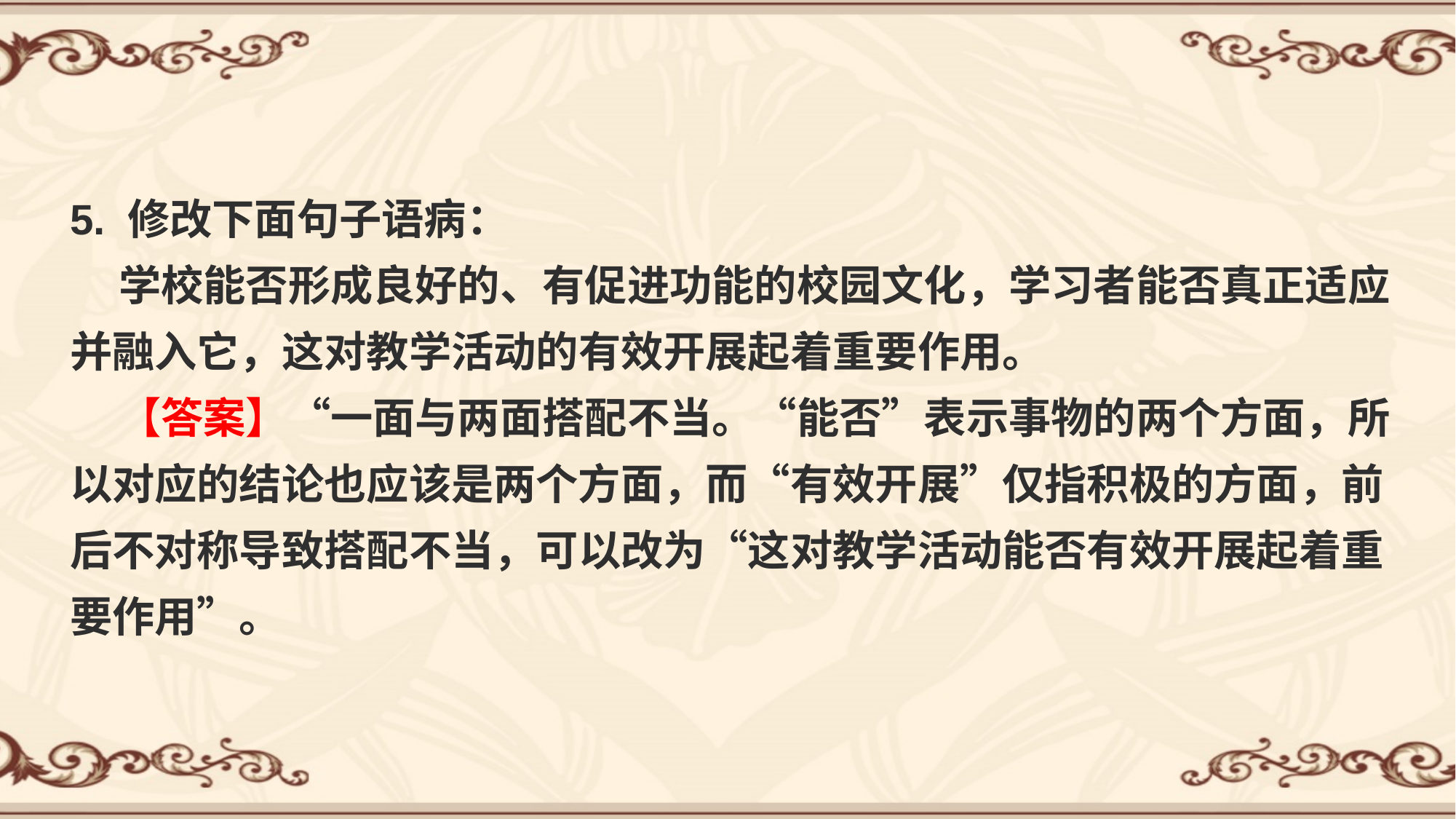

5. 修改下面句子语病：
    学校能否形成良好的、有促进功能的校园文化，学习者能否真正适应并融入它，这对教学活动的有效开展起着重要作用。
    【答案】“一面与两面搭配不当。“能否”表示事物的两个方面，所以对应的结论也应该是两个方面，而“有效开展”仅指积极的方面，前后不对称导致搭配不当，可以改为“这对教学活动能否有效开展起着重要作用”。